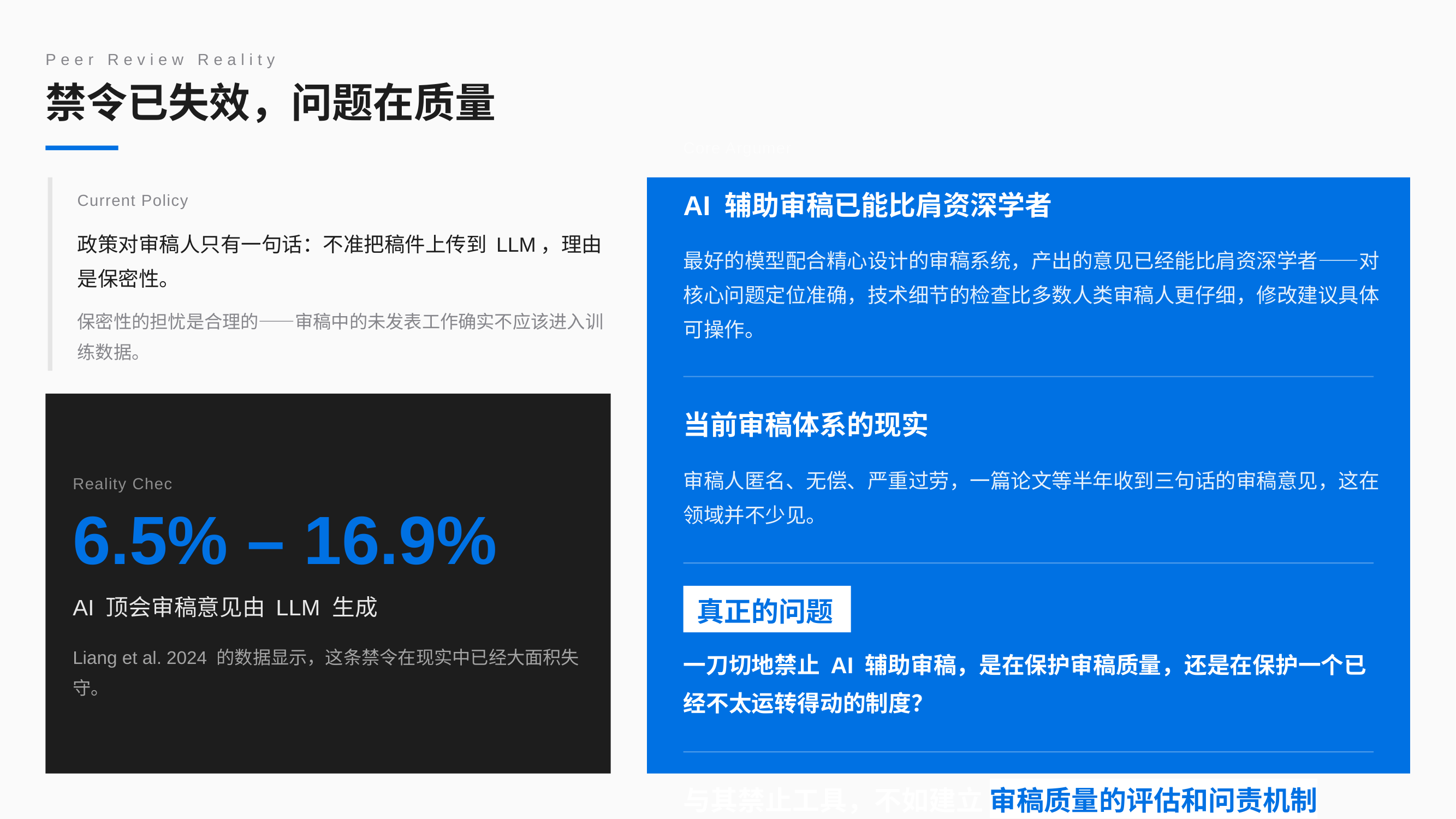

Peer Review Reality
禁令已失效，问题在质量
Core Argument

AI 辅助审稿已能比肩资深学者
Current Policy
政策对审稿人只有一句话：不准把稿件上传到 LLM，理由是保密性。
最好的模型配合精心设计的审稿系统，产出的意见已经能比肩资深学者——对核心问题定位准确，技术细节的检查比多数人类审稿人更仔细，修改建议具体可操作。
保密性的担忧是合理的——审稿中的未发表工作确实不应该进入训练数据。

当前审稿体系的现实
审稿人匿名、无偿、严重过劳，一篇论文等半年收到三句话的审稿意见，这在领域并不少见。
Reality Check
6.5% – 16.9%

真正的问题
AI 顶会审稿意见由 LLM 生成
Liang et al. 2024 的数据显示，这条禁令在现实中已经大面积失守。
一刀切地禁止 AI 辅助审稿，是在保护审稿质量，还是在保护一个已经不太运转得动的制度？

与其禁止工具，不如建立 审稿质量的评估和问责机制